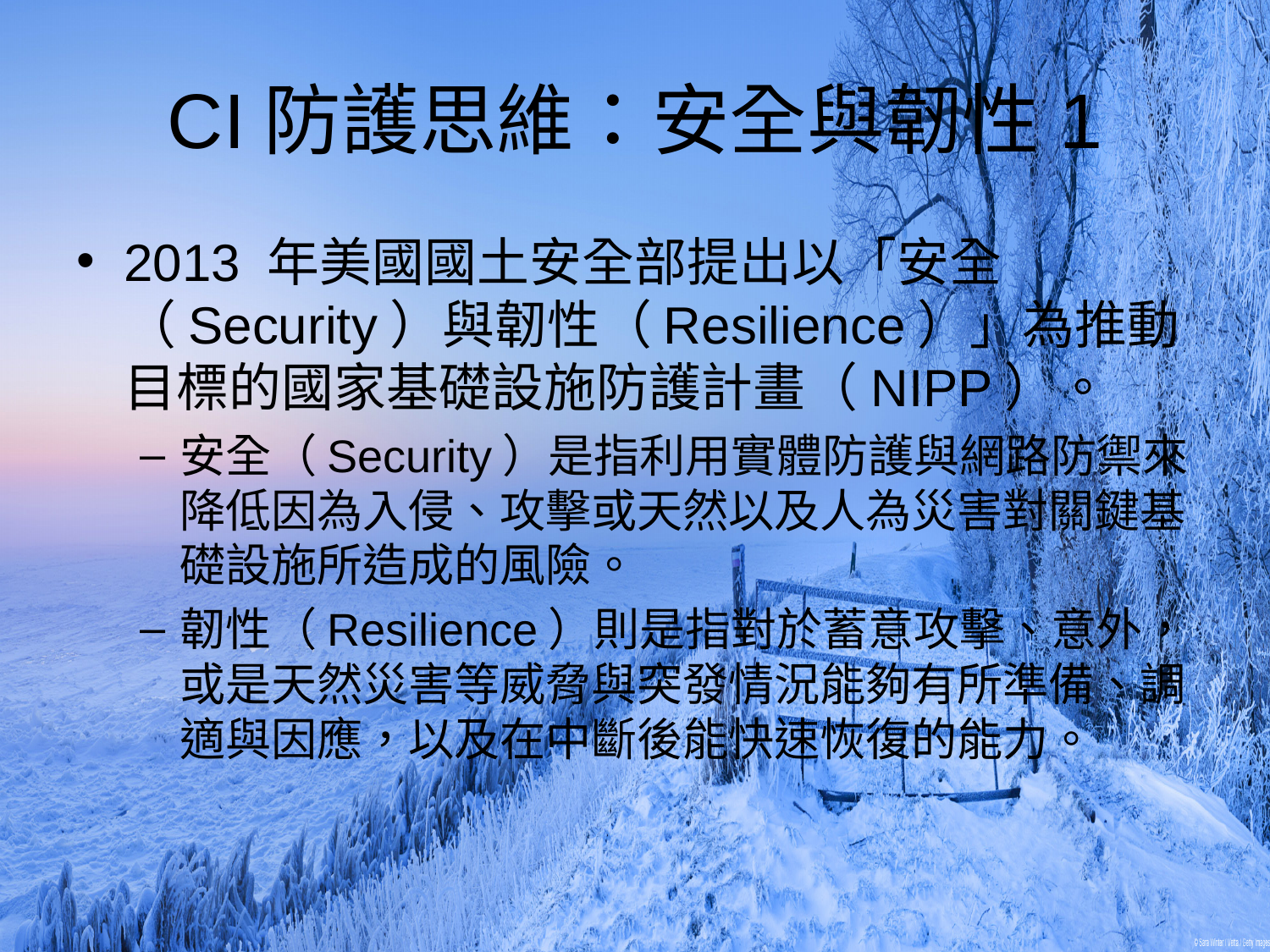

# CI防護思維：安全與韌性1
2013 年美國國土安全部提出以「安全 （Security）與韌性（Resilience）」為推動目標的國家基礎設施防護計畫（NIPP）。
安全（Security）是指利用實體防護與網路防禦來降低因為入侵、攻擊或天然以及人為災害對關鍵基礎設施所造成的風險。
韌性（Resilience）則是指對於蓄意攻擊、意外，或是天然災害等威脅與突發情況能夠有所準備、調適與因應，以及在中斷後能快速恢復的能力。